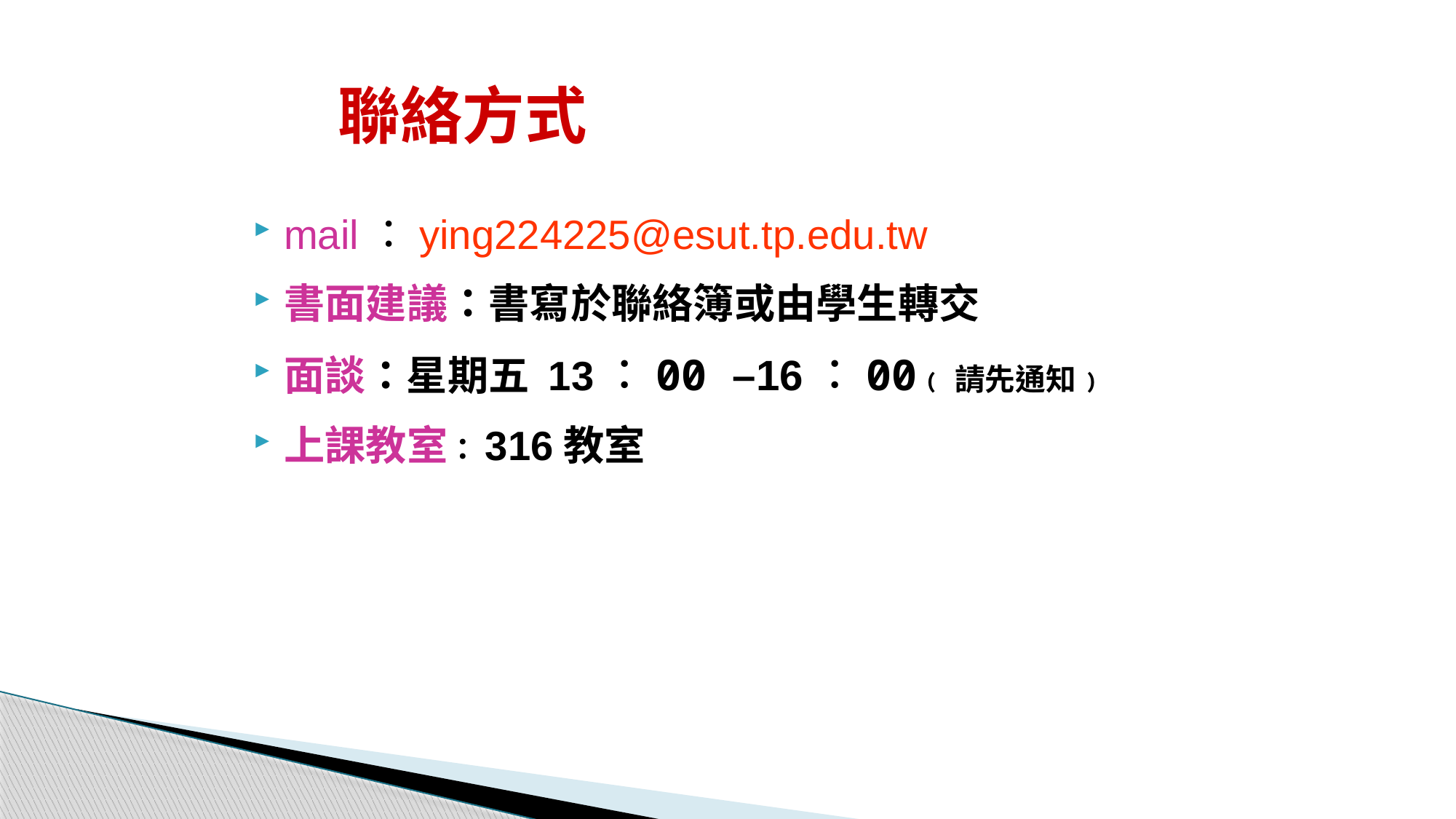

# 聯絡方式
mail：ying224225@esut.tp.edu.tw
書面建議：書寫於聯絡簿或由學生轉交
面談：星期五 13︰00 –16︰00﹙請先通知﹚
上課教室：316教室